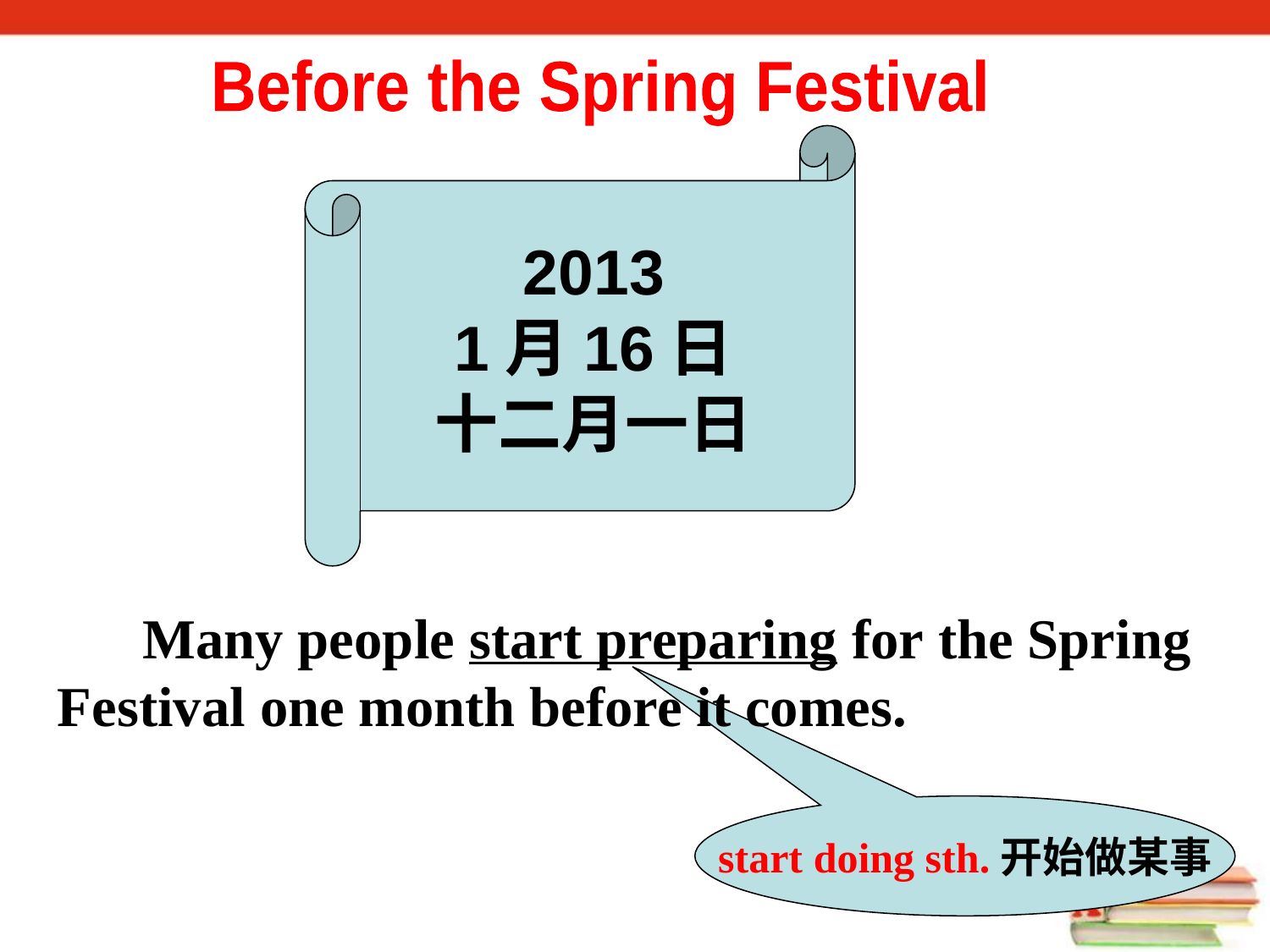

Before the Spring Festival

2013
1月16日
十二月一日

      Many people start preparing for the Spring Festival one month before it comes.
start doing sth.开始做某事